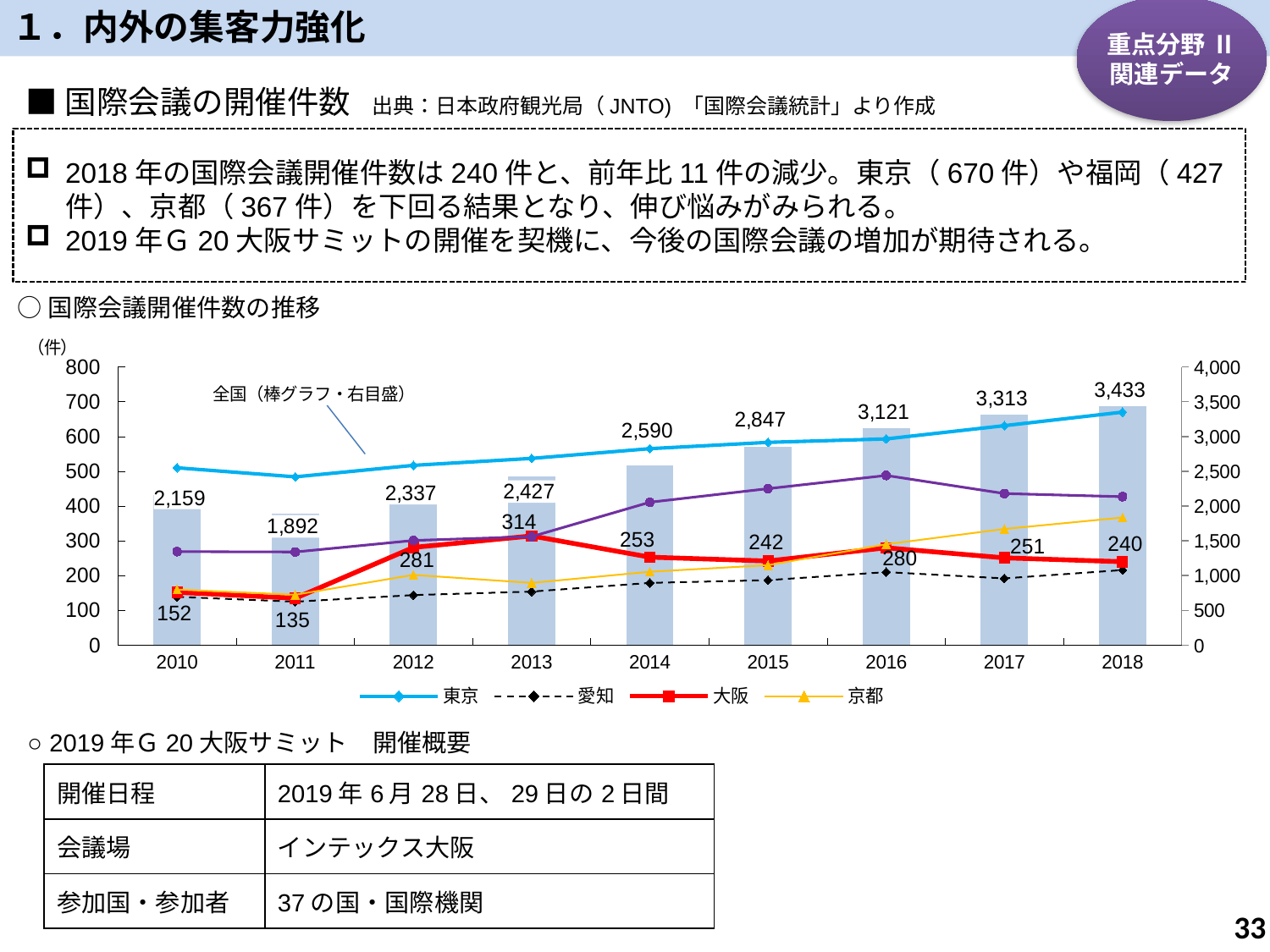

１．内外の集客力強化
重点分野 Ⅱ
関連データ
■国際会議の開催件数　出典：日本政府観光局（JNTO) 「国際会議統計」より作成
2018年の国際会議開催件数は240件と、前年比11件の減少。東京（670件）や福岡（427件）、京都（367件）を下回る結果となり、伸び悩みがみられる。
2019年Ｇ20大阪サミットの開催を契機に、今後の国際会議の増加が期待される。
○国際会議開催件数の推移

### Chart

| Category | 全国 | 東京 | 愛知 | 大阪 | 京都 | 福岡 |
|---|---|---|---|---|---|---|
| 2010 | 2159.0 | 510.0 | 139.0 | 152.0 | 160.0 | 269.0 |
| 2011 | 1892.0 | 484.0 | 125.0 | 135.0 | 145.0 | 268.0 |
| 2012 | 2337.0 | 517.0 | 144.0 | 281.0 | 202.0 | 301.0 |
| 2013 | 2427.0 | 537.0 | 154.0 | 314.0 | 179.0 | 312.0 |
| 2014 | 2590.0 | 565.0 | 179.0 | 253.0 | 211.0 | 411.0 |
| 2015 | 2847.0 | 583.0 | 187.0 | 242.0 | 230.0 | 450.0 |
| 2016 | 3121.0 | 593.0 | 210.0 | 280.0 | 290.0 | 488.0 |
| 2017 | 3313.0 | 631.0 | 192.0 | 251.0 | 334.0 | 436.0 |
| 2018 | 3433.0 | 670.0 | 216.0 | 240.0 | 367.0 | 427.0 |
○ 2019年Ｇ20大阪サミット　開催概要
| 開催日程 | 2019年6月28日、29日の2日間 |
| --- | --- |
| 会議場 | インテックス大阪 |
| 参加国・参加者 | 37の国・国際機関 |
33